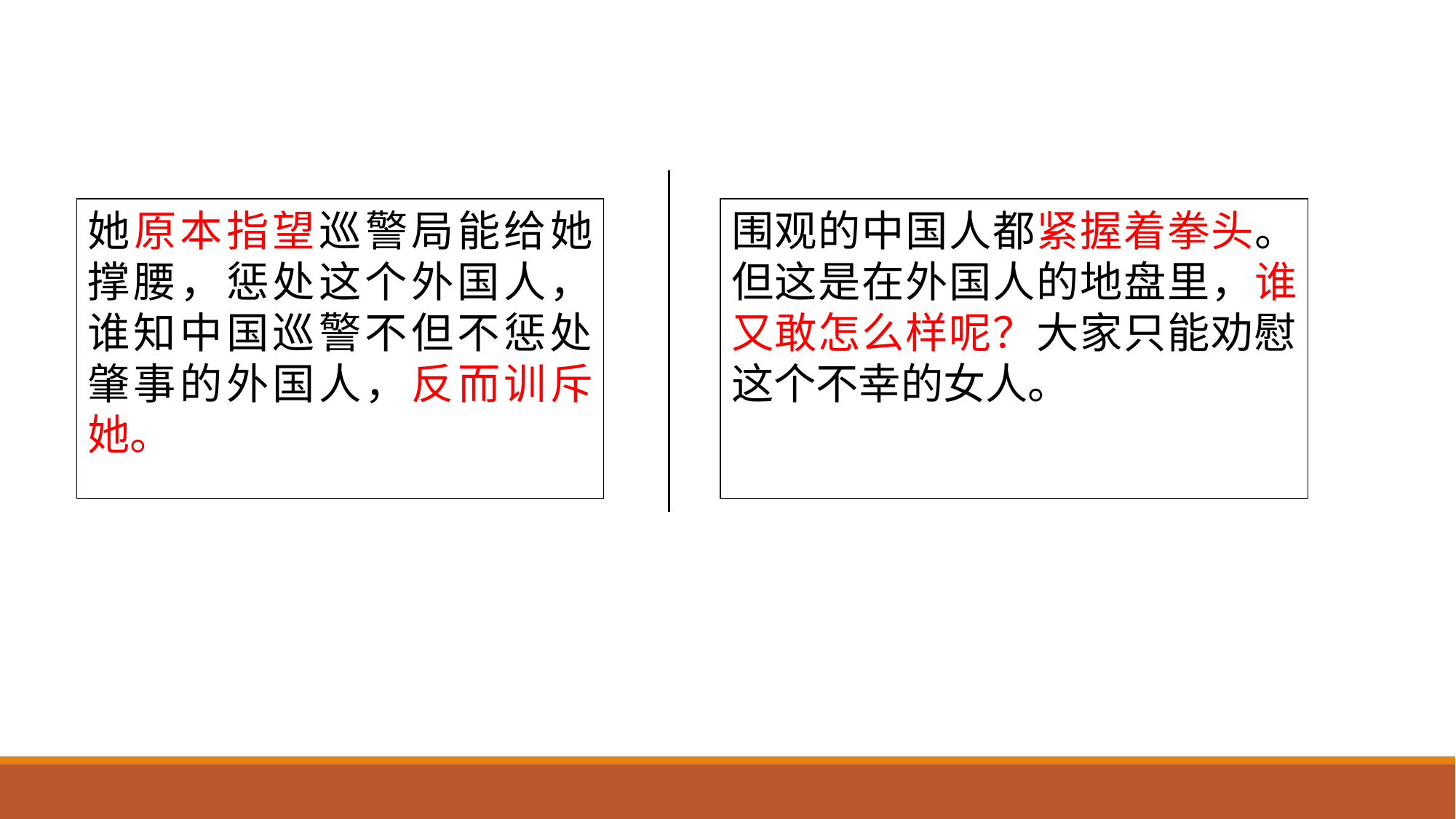

她原本指望巡警局能给她撑腰，惩处这个外国人，谁知中国巡警不但不惩处肇事的外国人，反而训斥她。
围观的中国人都紧握着拳头。但这是在外国人的地盘里，谁又敢怎么样呢？大家只能劝慰这个不幸的女人。